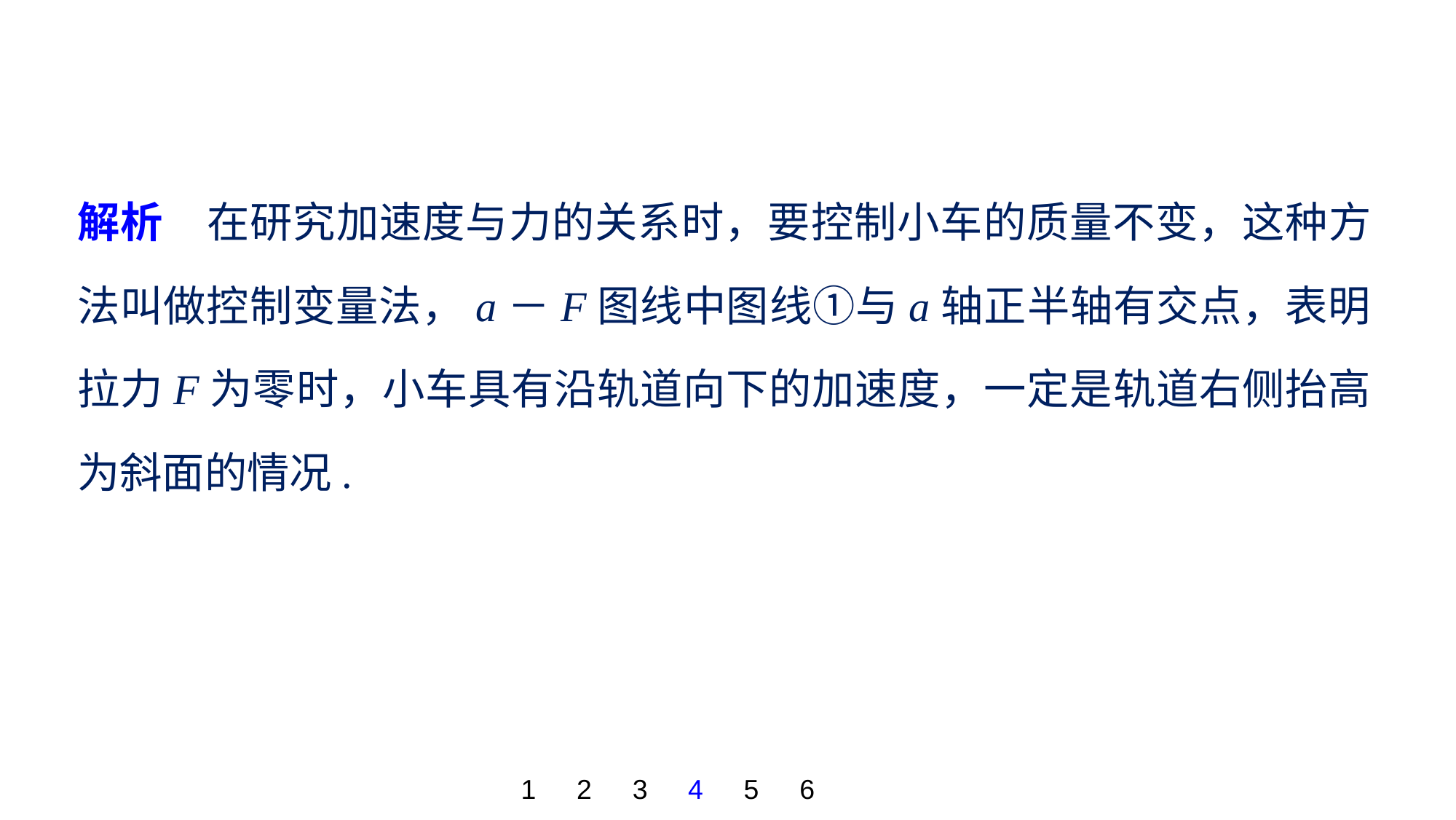

解析　在研究加速度与力的关系时，要控制小车的质量不变，这种方法叫做控制变量法，a－F图线中图线①与a轴正半轴有交点，表明拉力F为零时，小车具有沿轨道向下的加速度，一定是轨道右侧抬高为斜面的情况.
1
2
3
4
5
6